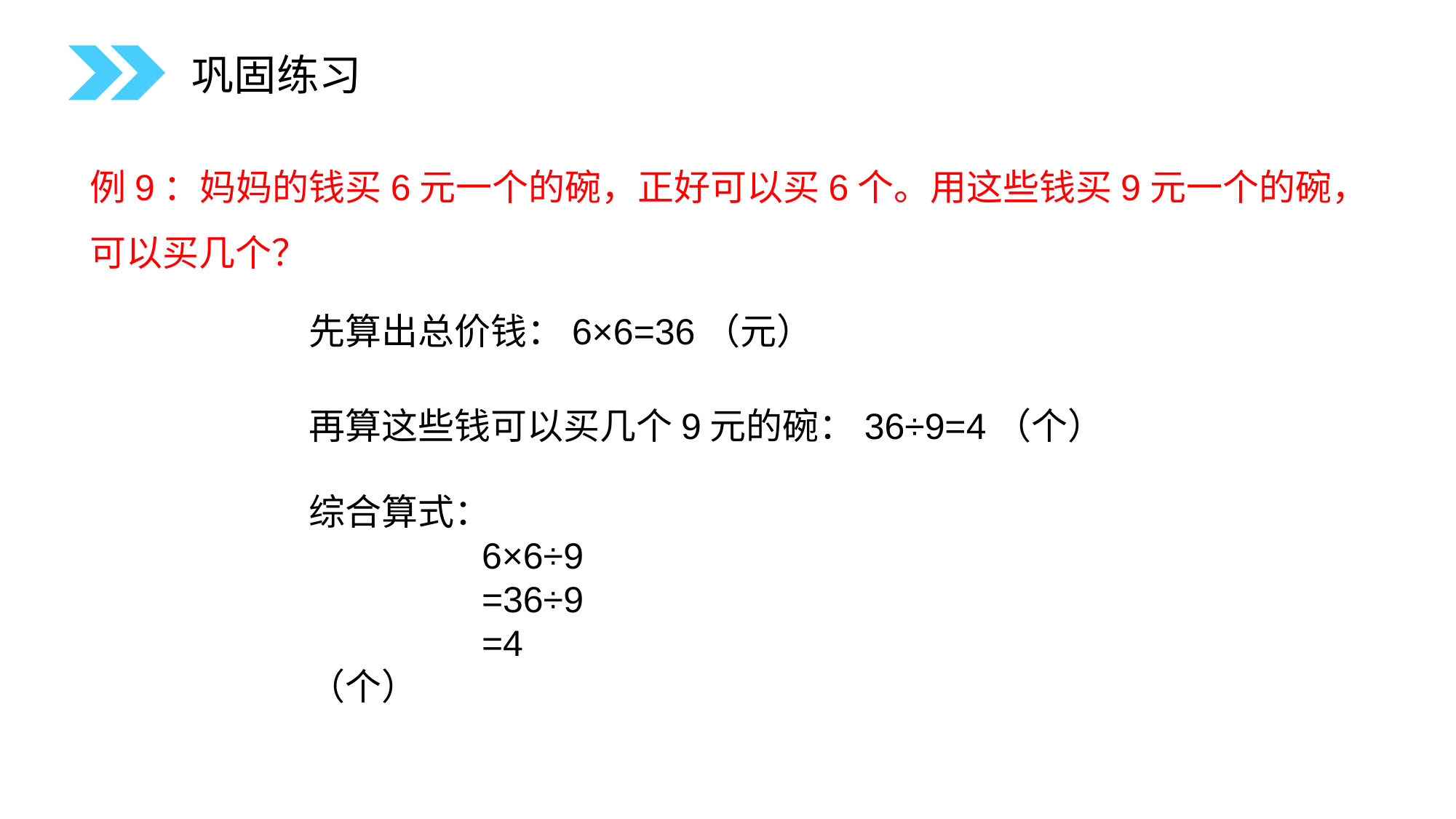

巩固练习
例9：妈妈的钱买6元一个的碗，正好可以买6个。用这些钱买9元一个的碗，可以买几个？
先算出总价钱：6×6=36（元）

再算这些钱可以买几个9元的碗：36÷9=4（个）
综合算式：
                 6×6÷9
                 =36÷9
                 =4（个）